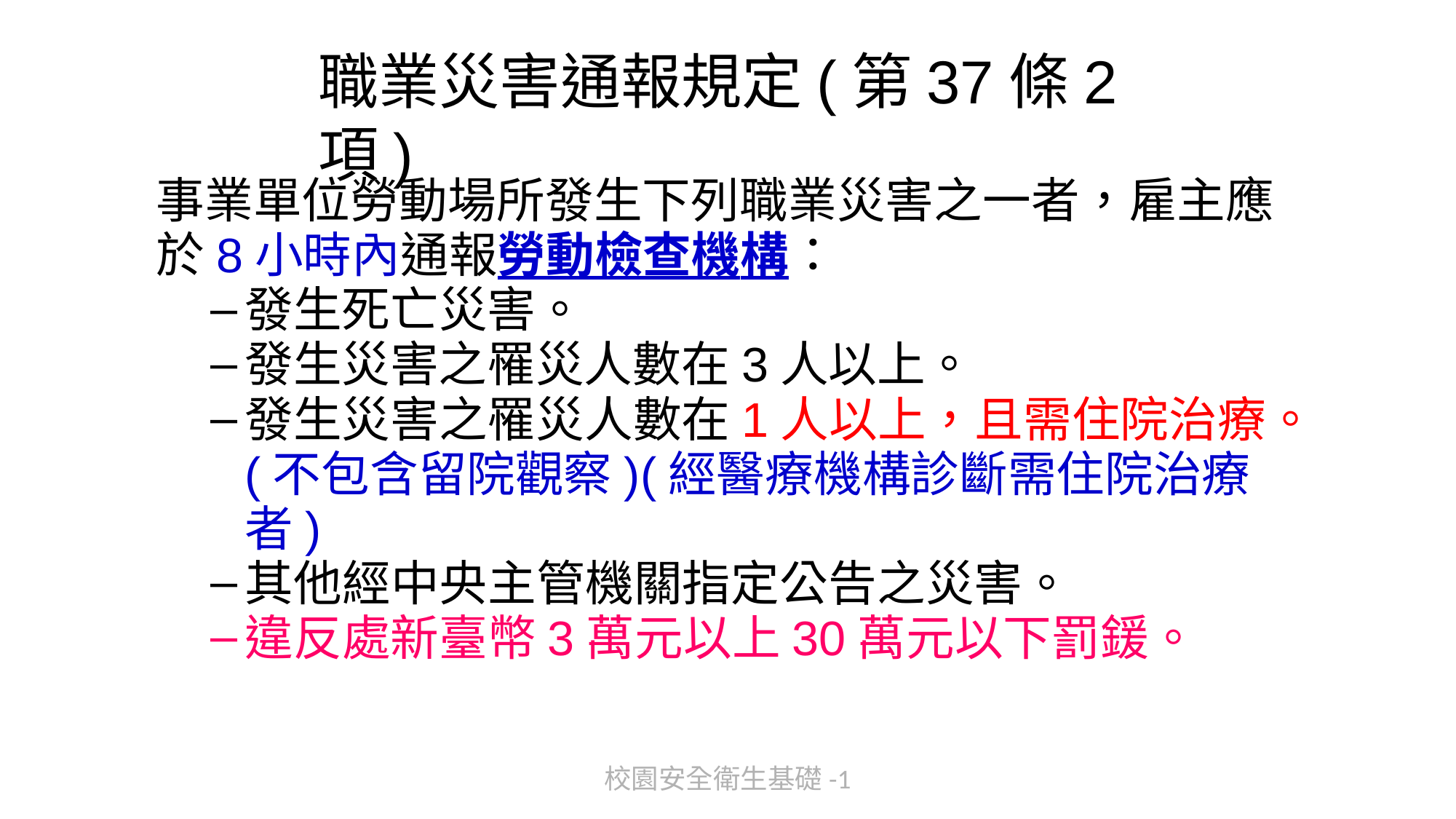

# 職業災害通報規定(第37條2項)
事業單位勞動場所發生下列職業災害之一者，雇主應於8小時內通報勞動檢查機構：
發生死亡災害。
發生災害之罹災人數在3人以上。
發生災害之罹災人數在1人以上，且需住院治療。
(不包含留院觀察)(經醫療機構診斷需住院治療者)
其他經中央主管機關指定公告之災害。
違反處新臺幣3萬元以上30萬元以下罰鍰。

校園安全衛生基礎-1
48